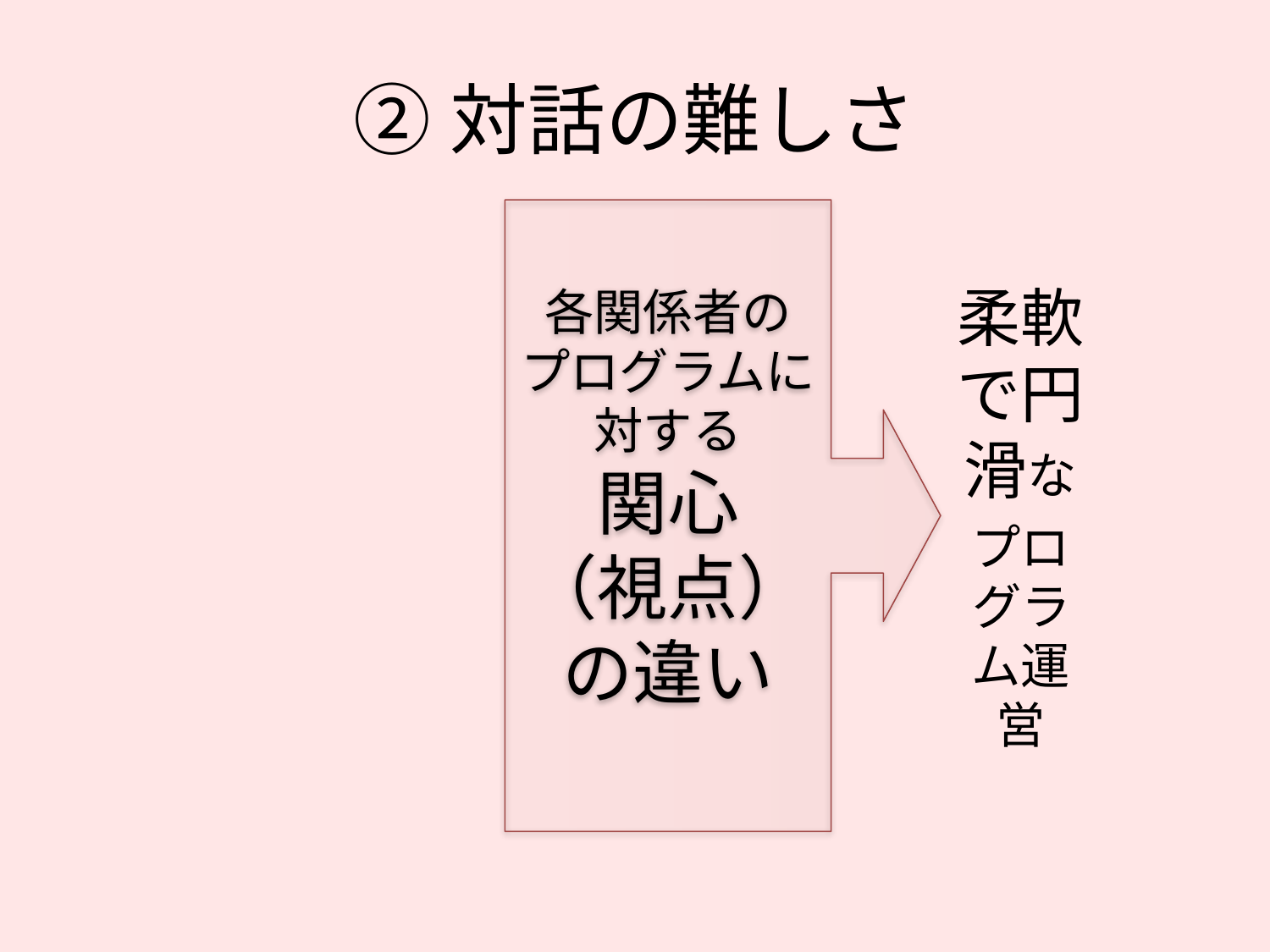

# ②対話の難しさ
柔軟で円滑な
プログラム運営
各関係者の
プログラムに対する
関心
（視点）の違い